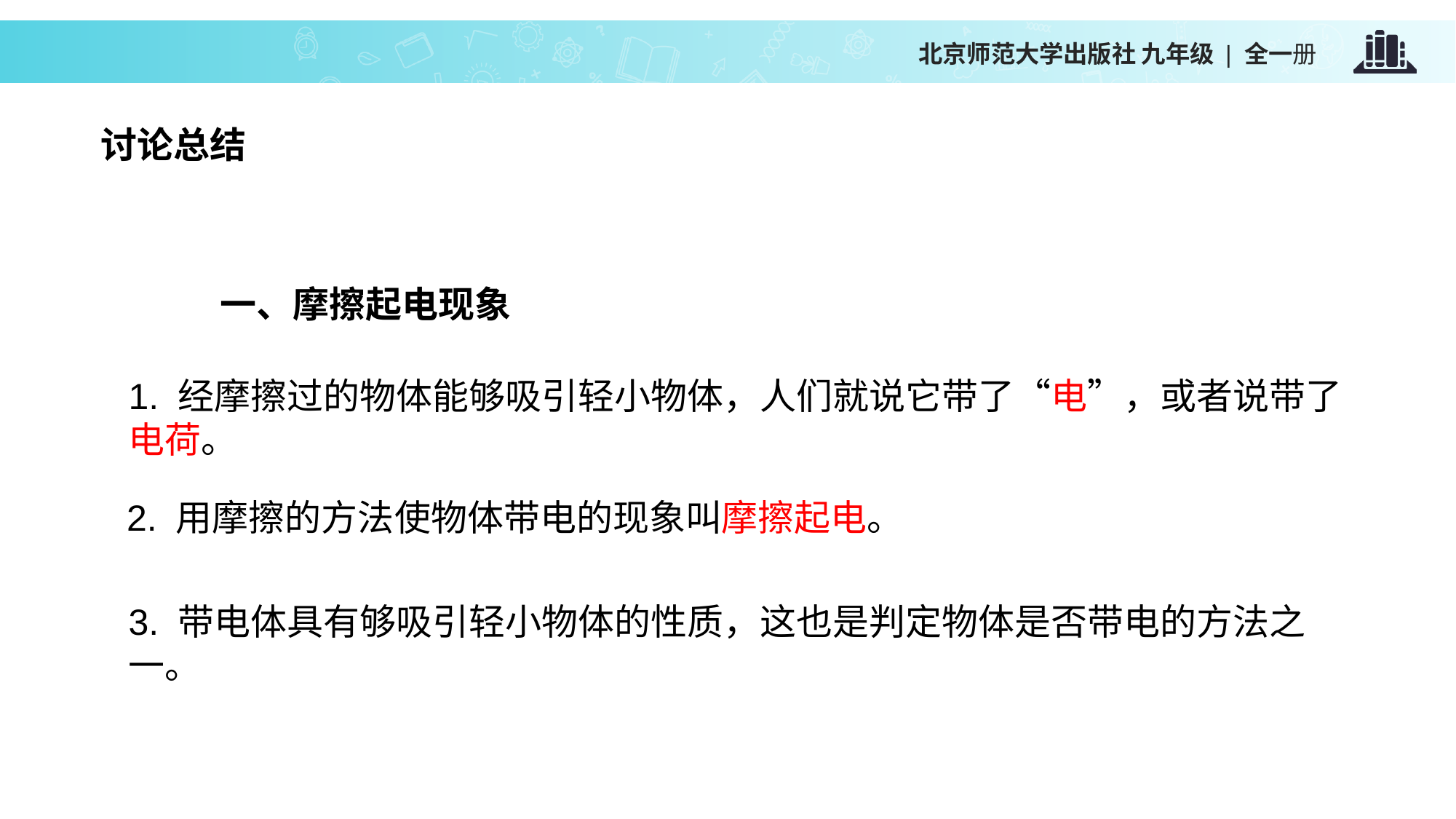

讨论总结
一、摩擦起电现象
1. 经摩擦过的物体能够吸引轻小物体，人们就说它带了“电”，或者说带了电荷。
2. 用摩擦的方法使物体带电的现象叫摩擦起电。
3. 带电体具有够吸引轻小物体的性质，这也是判定物体是否带电的方法之一。